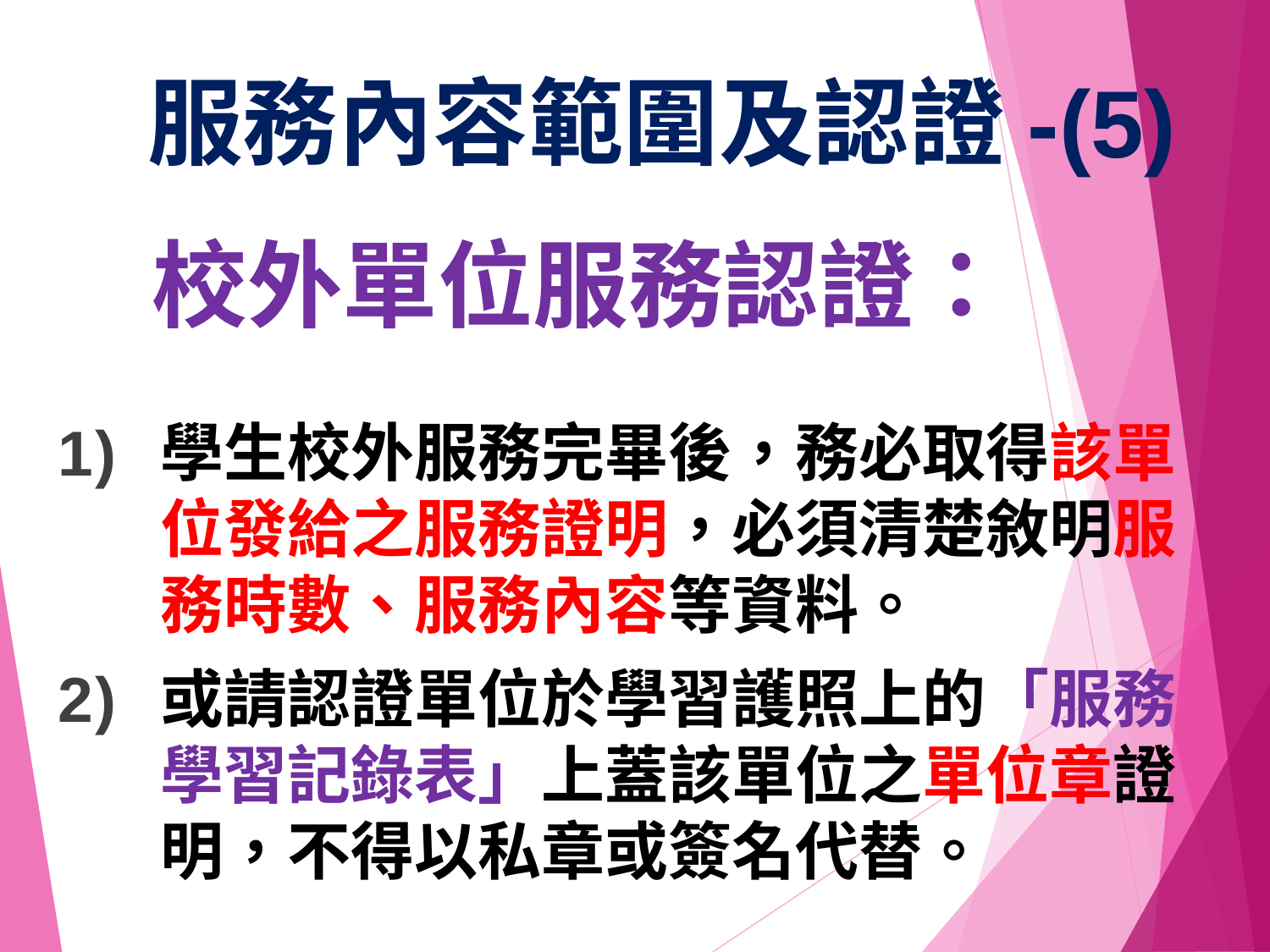

# 服務內容範圍及認證-(5)
校外單位服務認證：
學生校外服務完畢後，務必取得該單位發給之服務證明，必須清楚敘明服務時數、服務內容等資料。
或請認證單位於學習護照上的「服務學習記錄表」上蓋該單位之單位章證明，不得以私章或簽名代替。